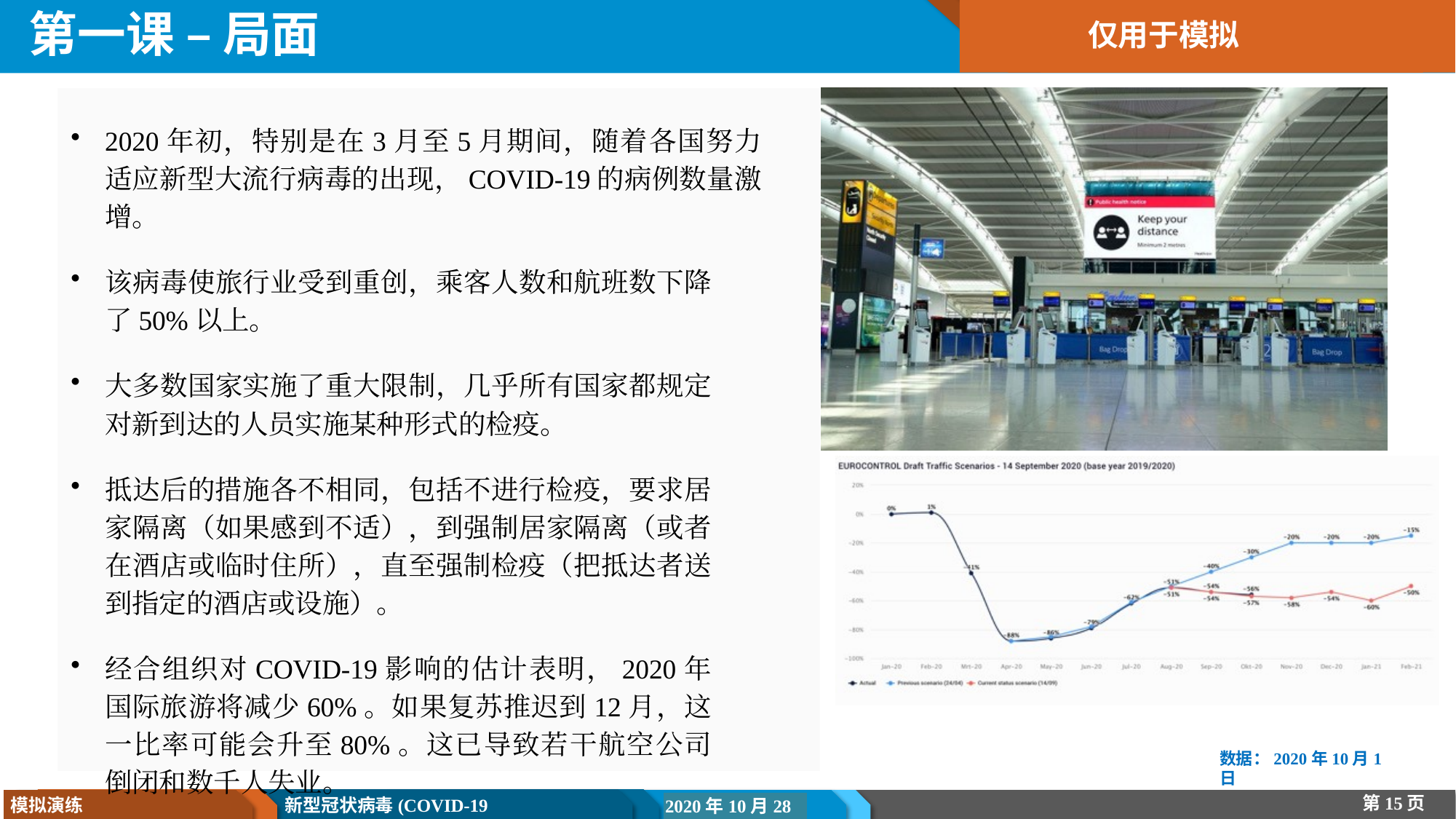

# 第一课 – 局面
仅用于模拟

2020年初，特别是在3月至5月期间，随着各国努力适应新型大流行病毒的出现，COVID-19的病例数量激增。
该病毒使旅行业受到重创，乘客人数和航班数下降了50%以上。
大多数国家实施了重大限制，几乎所有国家都规定对新到达的人员实施某种形式的检疫。
抵达后的措施各不相同，包括不进行检疫，要求居家隔离（如果感到不适），到强制居家隔离（或者在酒店或临时住所），直至强制检疫（把抵达者送到指定的酒店或设施）。
经合组织对COVID-19影响的估计表明，2020年国际旅游将减少60%。如果复苏推迟到12月，这一比率可能会升至80%。这已导致若干航空公司倒闭和数千人失业。

数据：2020年10月1日

第15页
模拟演练
新型冠状病毒(COVID-19
2020年10月28日